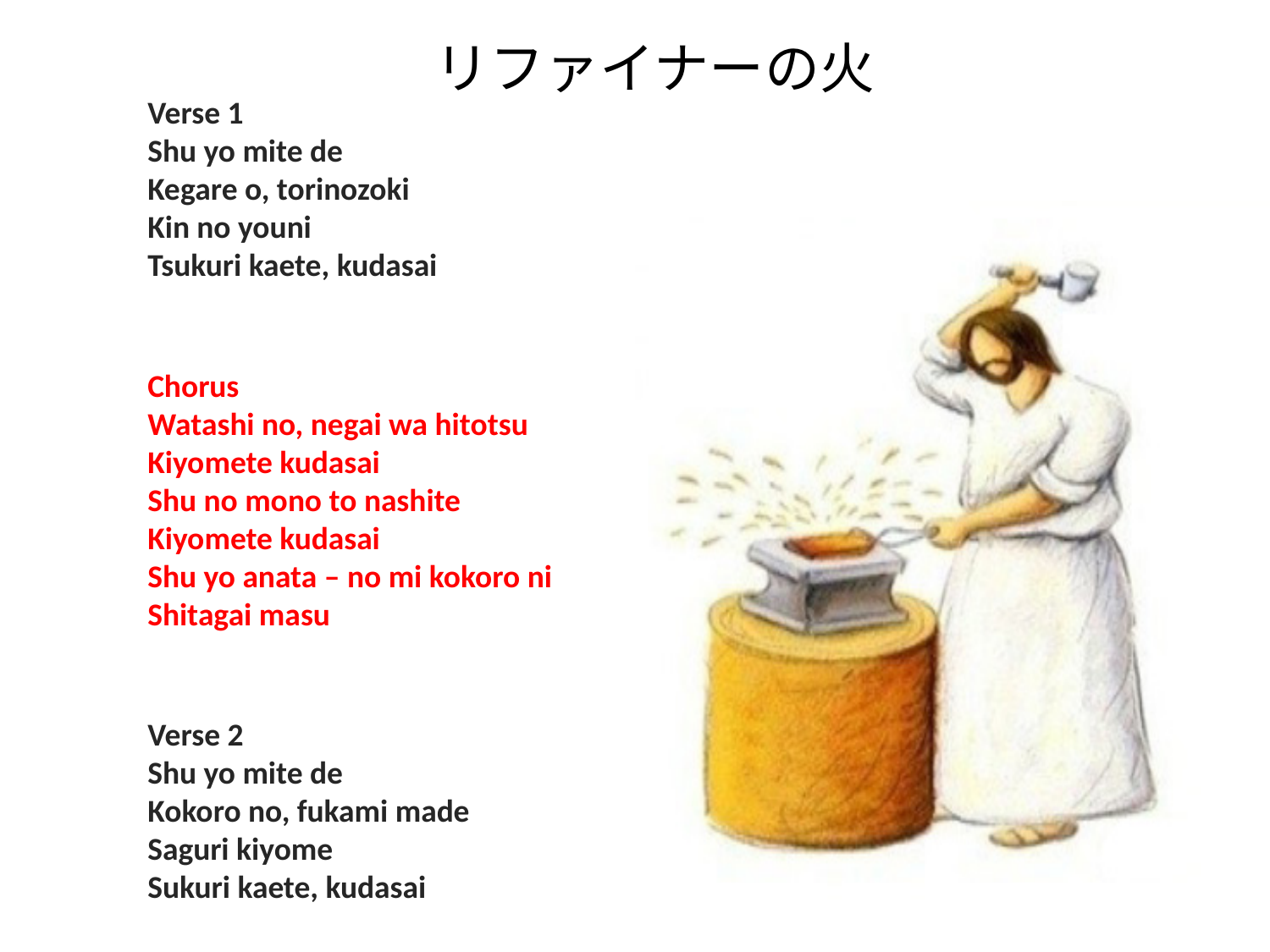

# リファイナーの火
Verse 1
Shu yo mite de
Kegare o, torinozoki
Kin no youni
Tsukuri kaete, kudasai
Chorus                                              Watashi no, negai wa hitotsu
Kiyomete kudasai
Shu no mono to nashite
Kiyomete kudasai
Shu yo anata – no mi kokoro ni
Shitagai masu
Verse 2
Shu yo mite de
Kokoro no, fukami made
Saguri kiyome
Sukuri kaete, kudasai